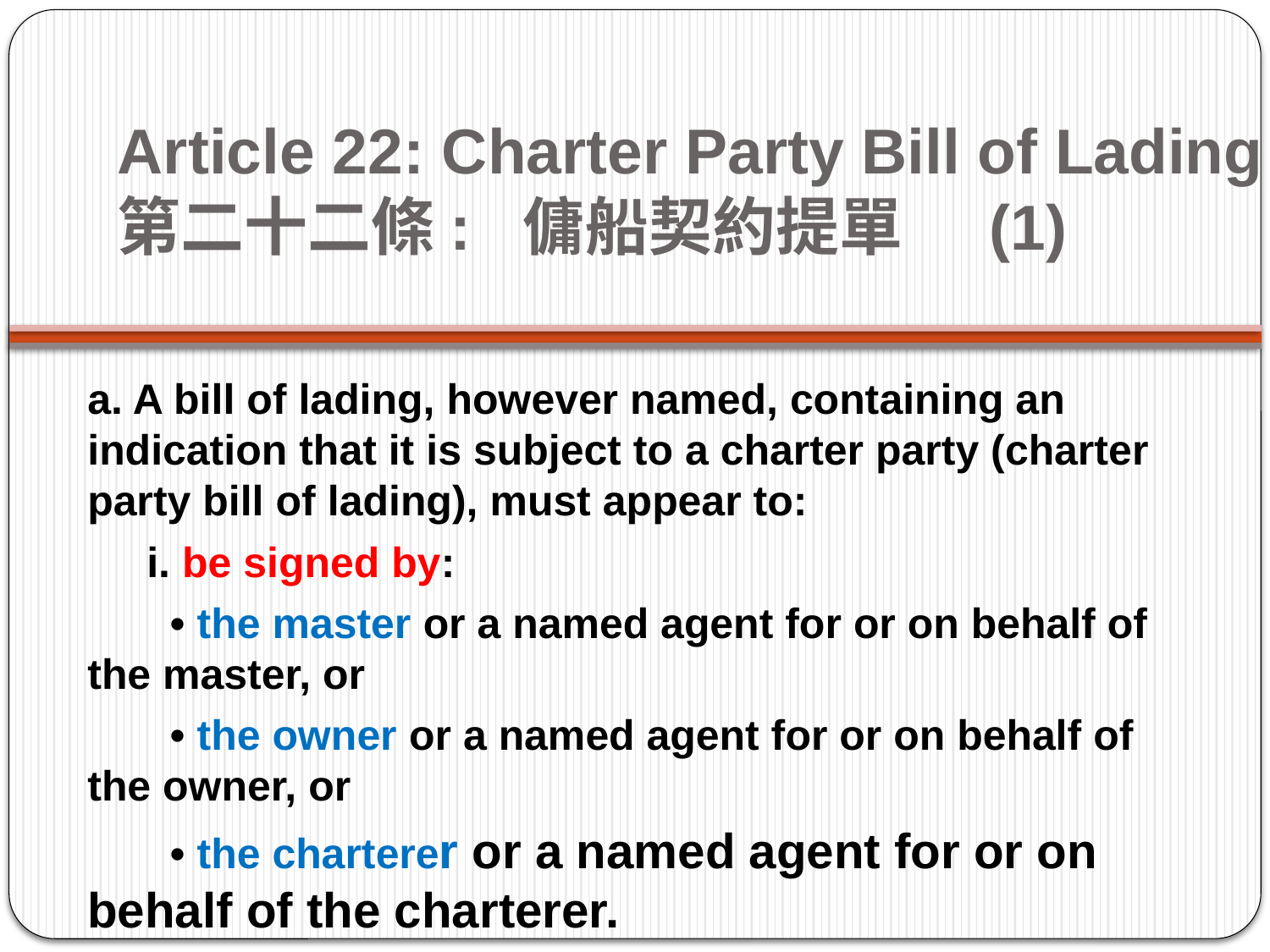

# Article 22: Charter Party Bill of Lading  第二十二條:  傭船契約提單     (1)
a. A bill of lading, however named, containing an indication that it is subject to a charter party (charter party bill of lading), must appear to:
     i. be signed by:
       • the master or a named agent for or on behalf of the master, or
       • the owner or a named agent for or on behalf of the owner, or
       • the charterer or a named agent for or on behalf of the charterer.